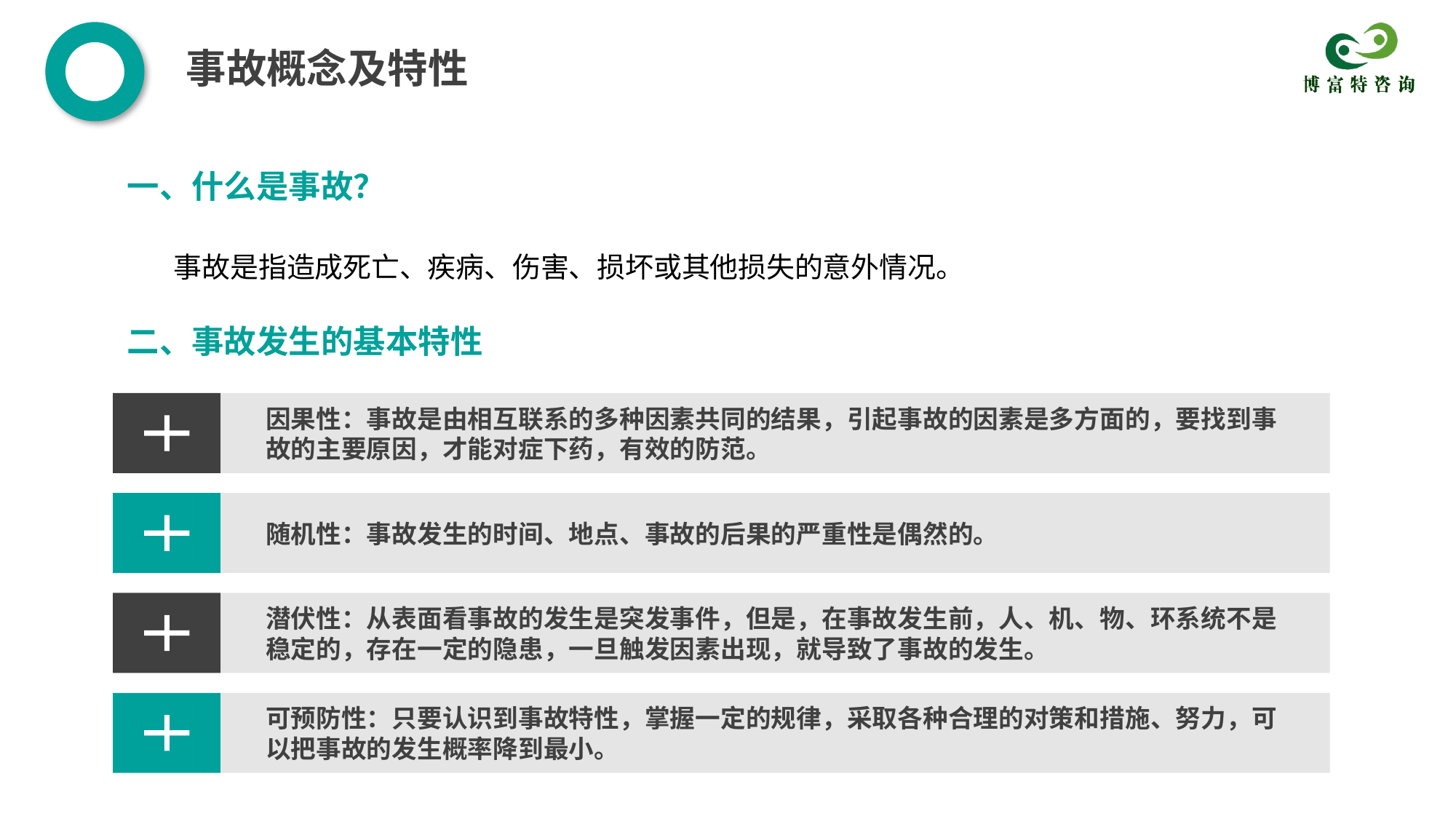

事故概念及特性
一、什么是事故？
事故是指造成死亡、疾病、伤害、损坏或其他损失的意外情况。
二、事故发生的基本特性

因果性：事故是由相互联系的多种因素共同的结果，引起事故的因素是多方面的，要找到事故的主要原因，才能对症下药，有效的防范。

随机性：事故发生的时间、地点、事故的后果的严重性是偶然的。

潜伏性：从表面看事故的发生是突发事件，但是，在事故发生前，人、机、物、环系统不是稳定的，存在一定的隐患，一旦触发因素出现，就导致了事故的发生。

可预防性：只要认识到事故特性，掌握一定的规律，采取各种合理的对策和措施、努力，可以把事故的发生概率降到最小。